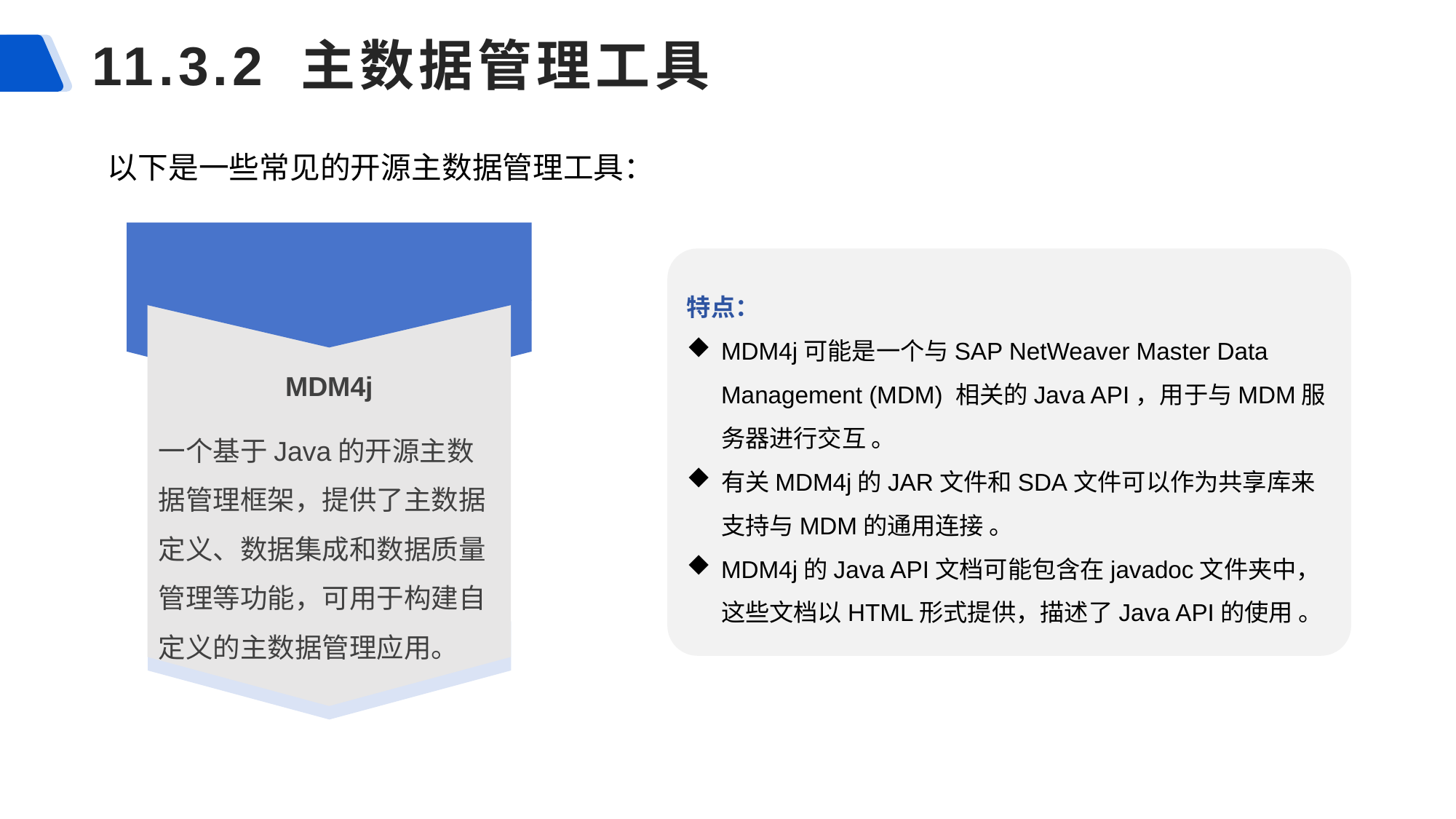

# 11.3.2 主数据管理工具
以下是一些常见的开源主数据管理工具：

MDM4j
一个基于Java的开源主数据管理框架，提供了主数据定义、数据集成和数据质量管理等功能，可用于构建自定义的主数据管理应用。

特点：
MDM4j可能是一个与SAP NetWeaver Master Data Management (MDM) 相关的Java API，用于与MDM服务器进行交互 。
有关MDM4j的JAR文件和SDA文件可以作为共享库来支持与MDM的通用连接 。
MDM4j的Java API文档可能包含在javadoc文件夹中，这些文档以HTML形式提供，描述了Java API的使用 。